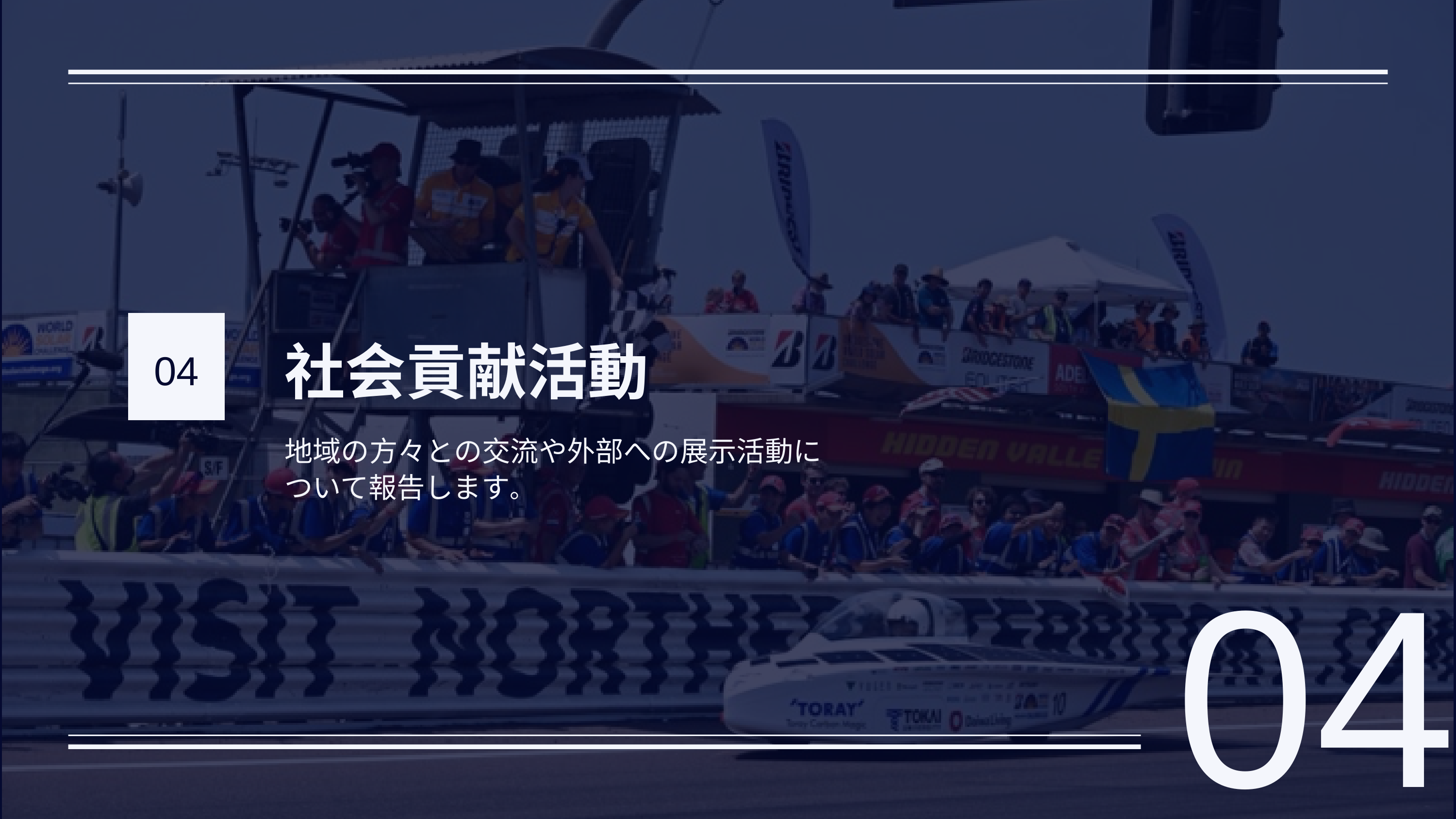

04
社会貢献活動
地域の方々との交流や外部への展示活動について報告します。
04